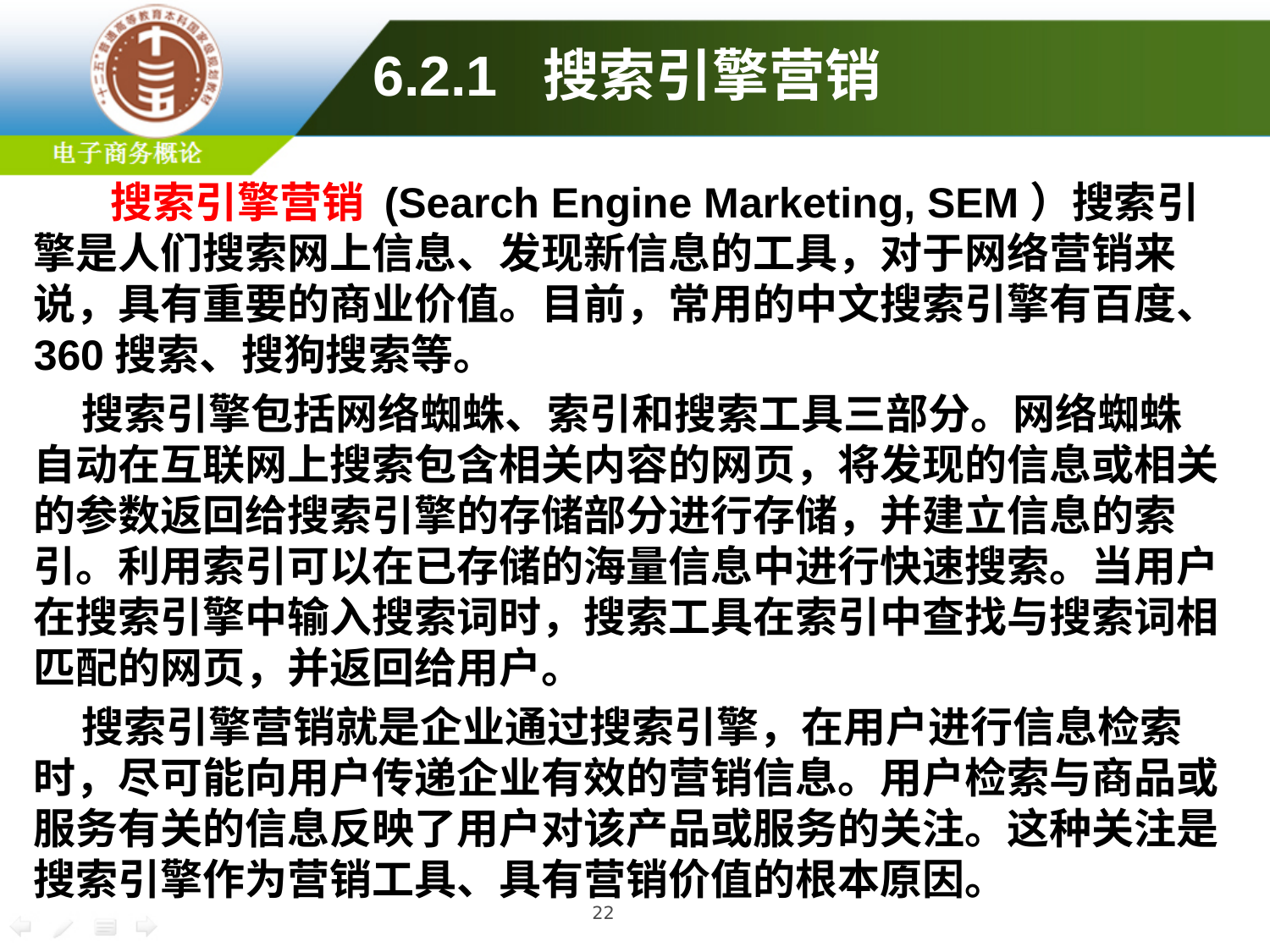

# 6.2.1  搜索引擎营销
       搜索引擎营销 (Search Engine Marketing, SEM）搜索引擎是人们搜索网上信息、发现新信息的工具，对于网络营销来说，具有重要的商业价值。目前，常用的中文搜索引擎有百度、360搜索、搜狗搜索等。
    搜索引擎包括网络蜘蛛、索引和搜索工具三部分。网络蜘蛛自动在互联网上搜索包含相关内容的网页，将发现的信息或相关的参数返回给搜索引擎的存储部分进行存储，并建立信息的索引。利用索引可以在已存储的海量信息中进行快速搜索。当用户在搜索引擎中输入搜索词时，搜索工具在索引中查找与搜索词相匹配的网页，并返回给用户。
    搜索引擎营销就是企业通过搜索引擎，在用户进行信息检索时，尽可能向用户传递企业有效的营销信息。用户检索与商品或服务有关的信息反映了用户对该产品或服务的关注。这种关注是搜索引擎作为营销工具、具有营销价值的根本原因。
22